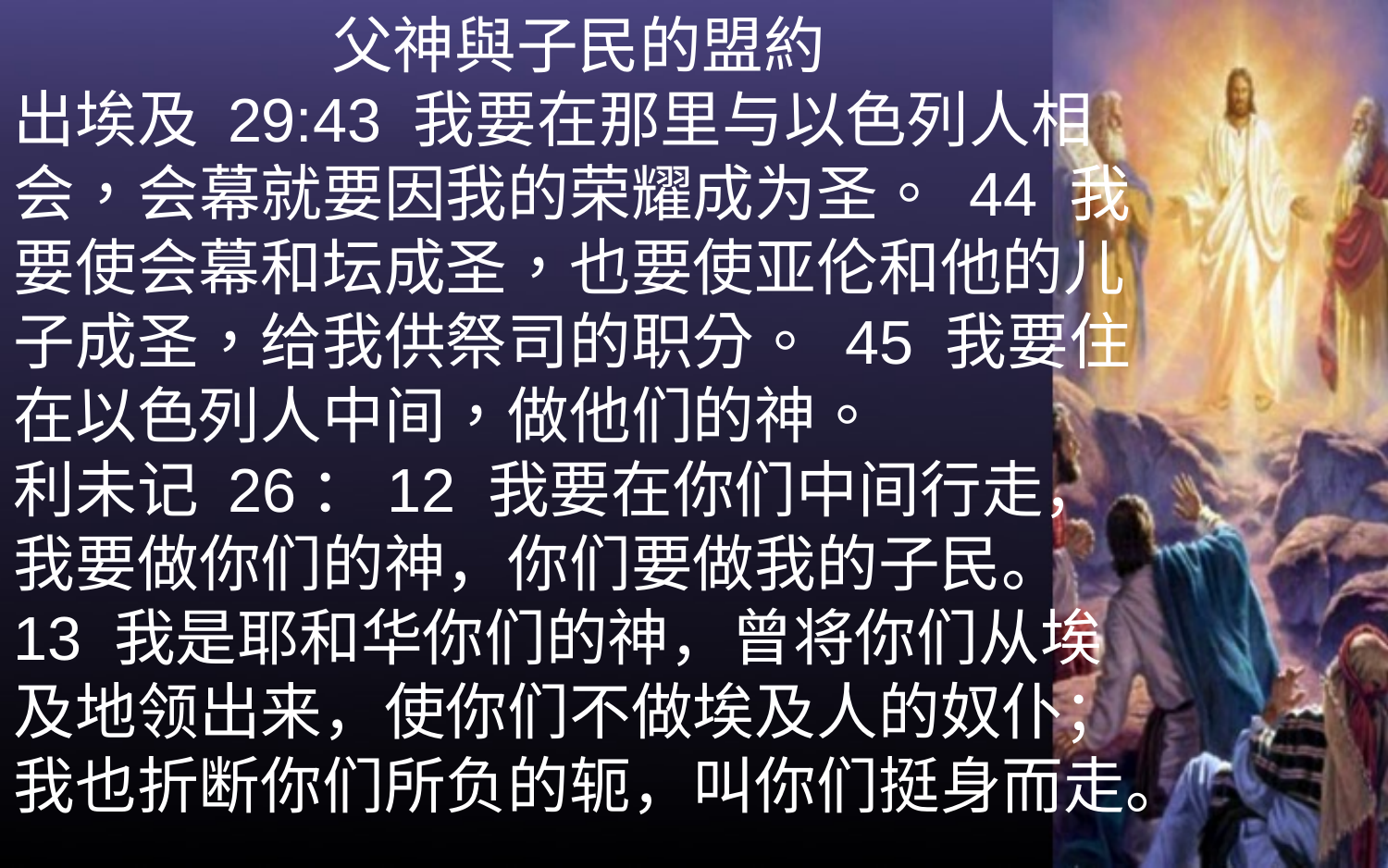

父神與子民的盟約
出埃及 29:43 我要在那里与以色列人相会，会幕就要因我的荣耀成为圣。 44 我要使会幕和坛成圣，也要使亚伦和他的儿子成圣，给我供祭司的职分。 45 我要住在以色列人中间，做他们的神。
利未记 26：12 我要在你们中间行走，我要做你们的神，你们要做我的子民。 13 我是耶和华你们的神，曾将你们从埃及地领出来，使你们不做埃及人的奴仆；我也折断你们所负的轭，叫你们挺身而走。